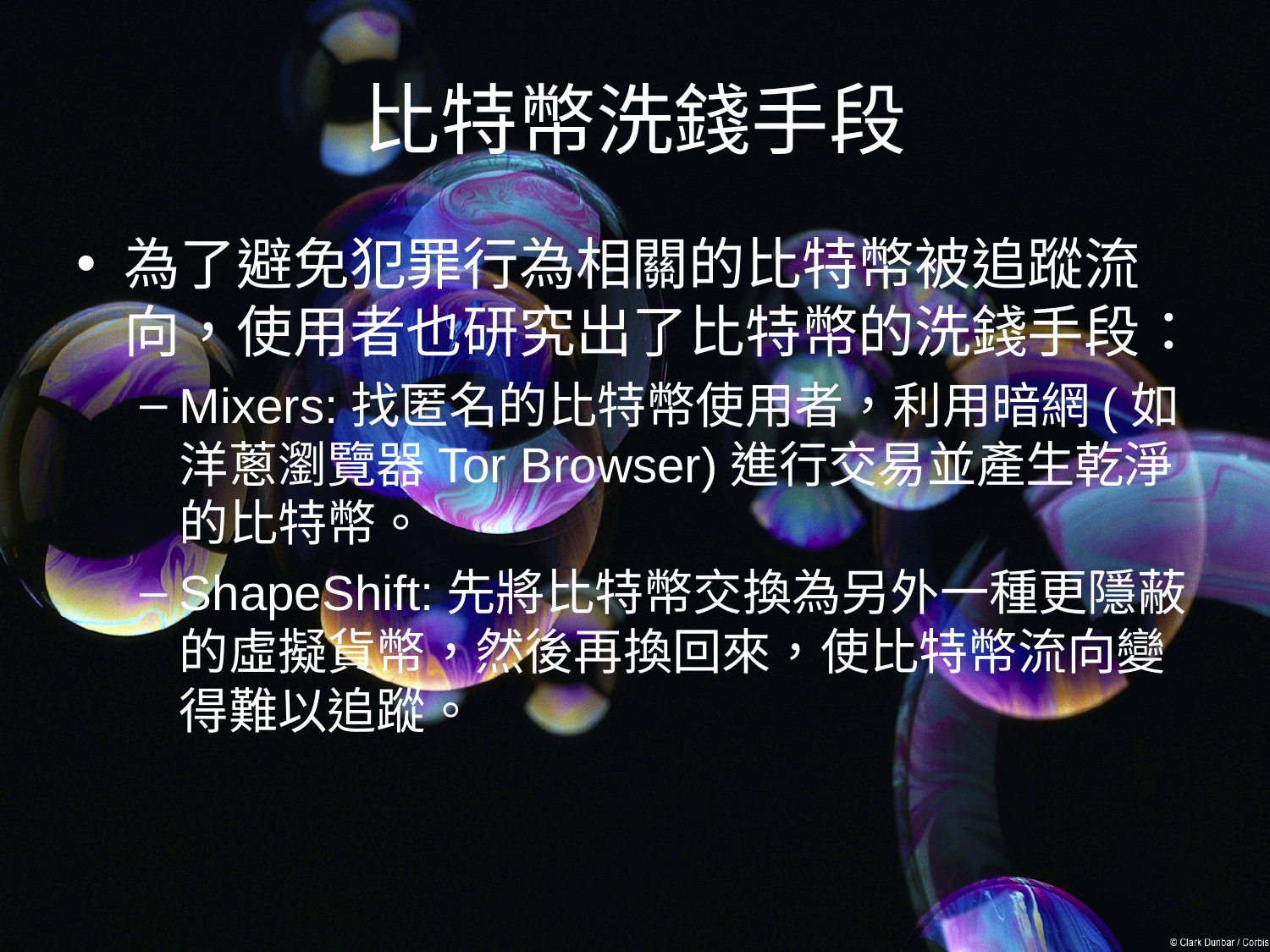

# 比特幣洗錢手段
為了避免犯罪行為相關的比特幣被追蹤流向，使用者也研究出了比特幣的洗錢手段：
Mixers:找匿名的比特幣使用者，利用暗網(如洋蔥瀏覽器Tor Browser)進行交易並產生乾淨的比特幣。
ShapeShift:先將比特幣交換為另外一種更隱蔽的虛擬貨幣，然後再換回來，使比特幣流向變得難以追蹤。